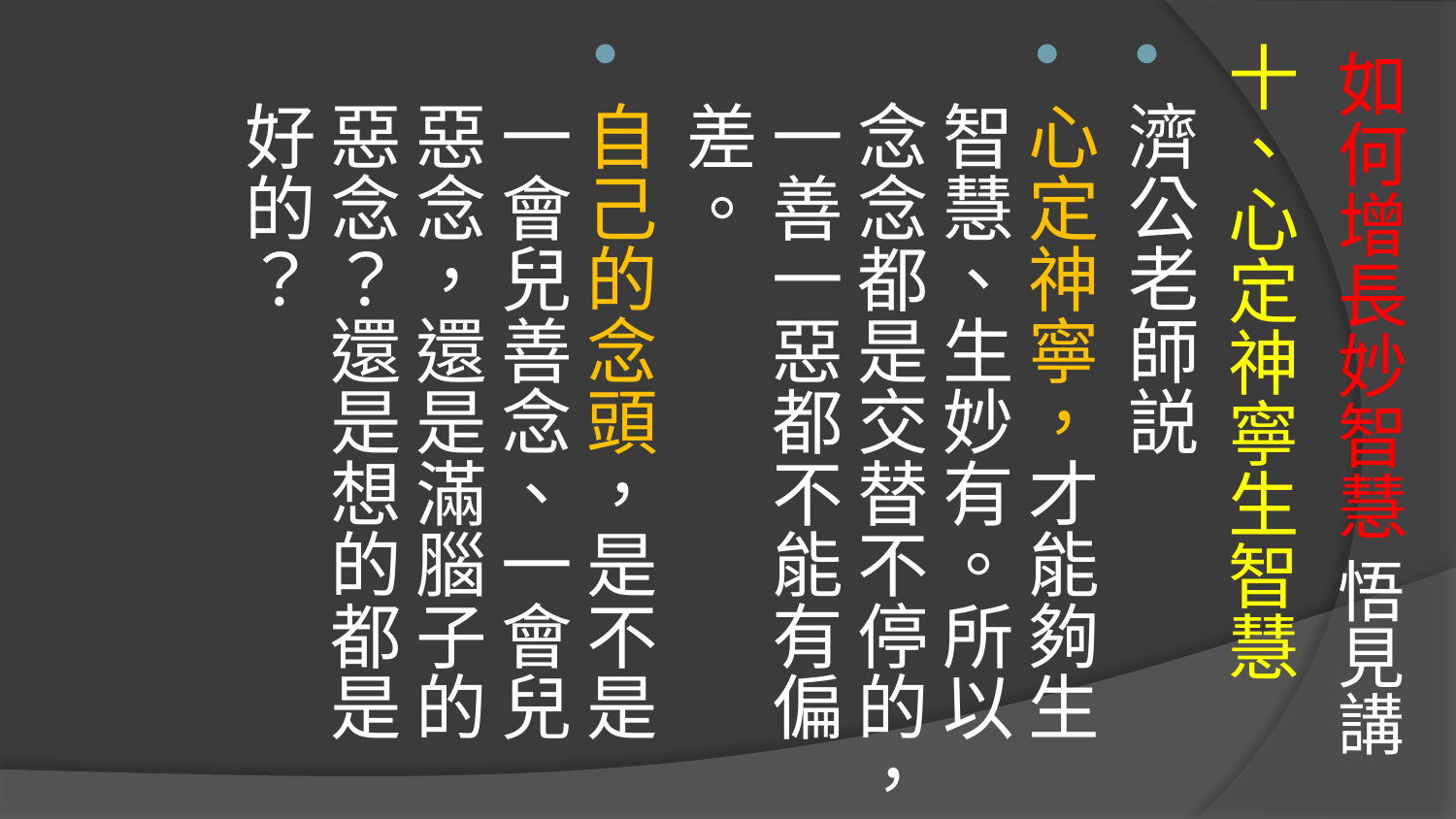

# 如何增長妙智慧 悟見講
十、心定神寧生智慧
濟公老師説
心定神寧，才能夠生智慧、生妙有。所以念念都是交替不停的，一善一惡都不能有偏差。
自己的念頭，是不是一會兒善念、一會兒惡念，還是滿腦子的惡念？還是想的都是好的？